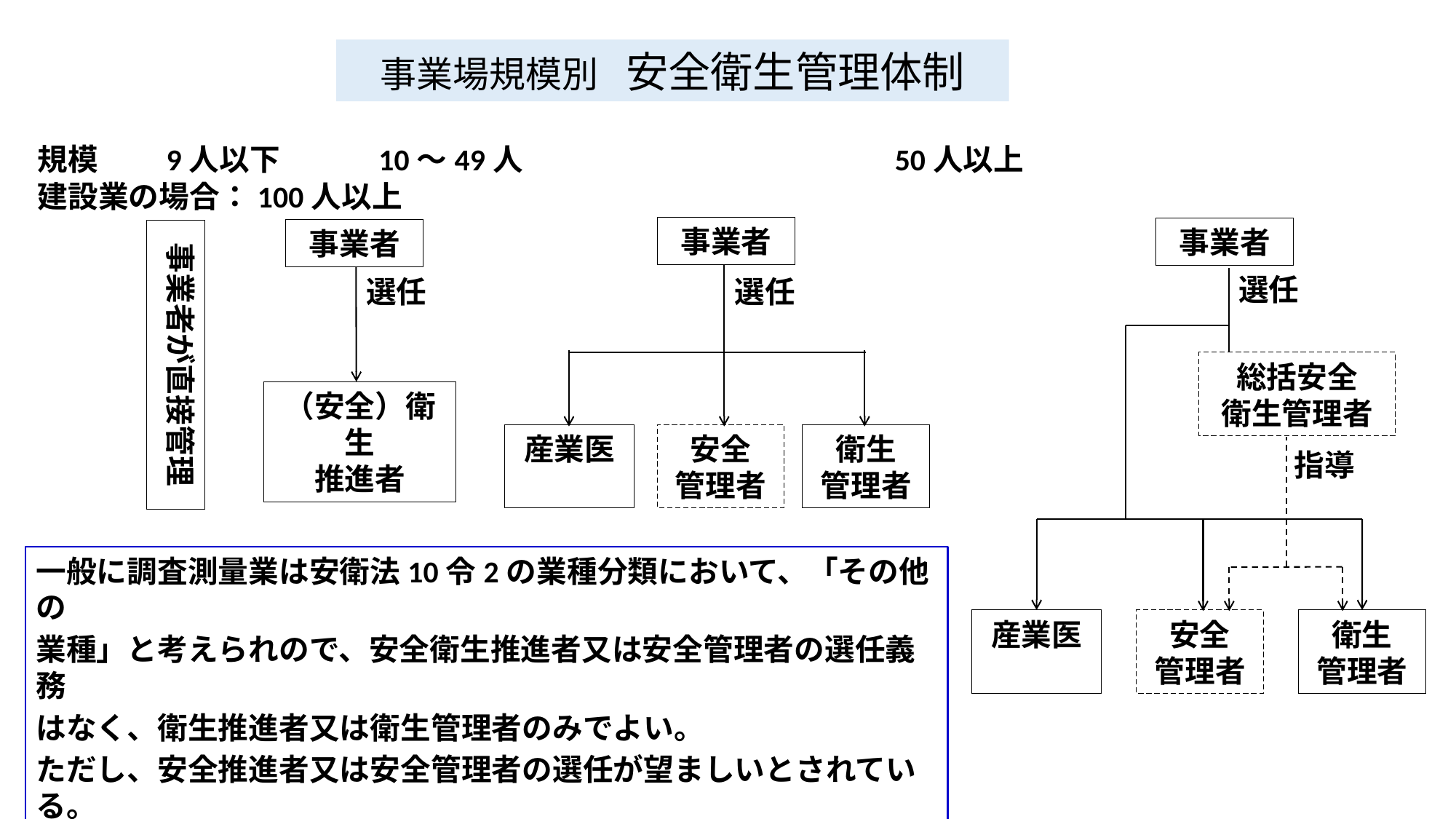

事業場規模別　安全衛生管理体制
規模　　9人以下　　　10～49人　　　　　　　　　　　　50人以上　　　　　　　　　　　　建設業の場合：100人以上
事業者
事業者
事業者
事業者が直接管理
選任
選任
選任
総括安全
衛生管理者
（安全）衛生
推進者
産業医

安全
管理者
衛生
管理者
指導
一般に調査測量業は安衛法10令2の業種分類において、「その他の

業種」と考えられので、安全衛生推進者又は安全管理者の選任義務

はなく、衛生推進者又は衛生管理者のみでよい。

ただし、安全推進者又は安全管理者の選任が望ましいとされている。

また、監督署に建設業等で登録されておれば、安全衛生推進者又は

安全管理者の選任が必要。
産業医

安全
管理者
衛生
管理者